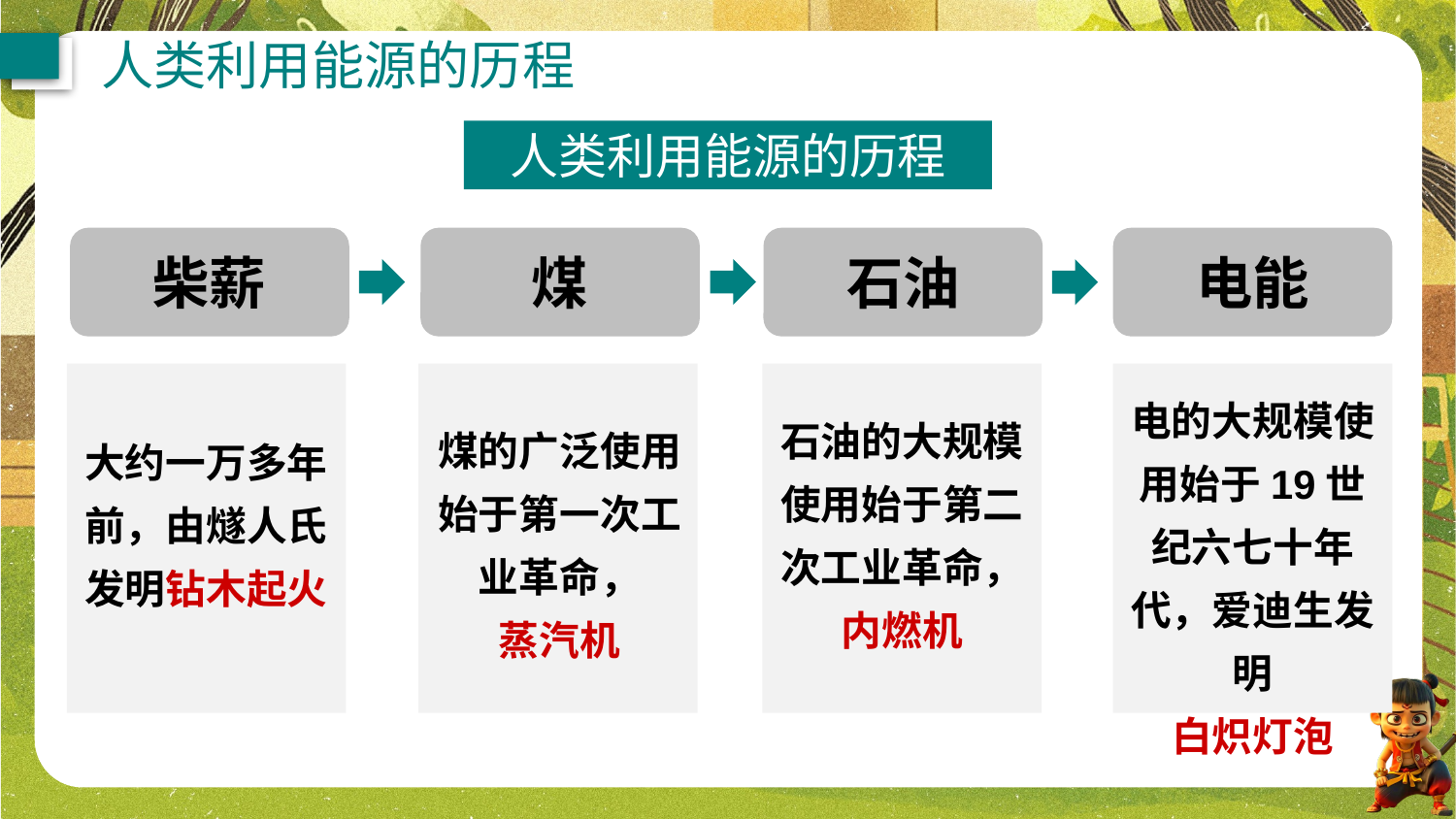

人类利用能源的历程

人类利用能源的历程
柴薪
煤
石油
电能

大约一万多年前，由燧人氏发明钻木起火

煤的广泛使用始于第一次工业革命，
蒸汽机

石油的大规模使用始于第二次工业革命，内燃机

电的大规模使用始于19世纪六七十年代，爱迪生发明
白炽灯泡